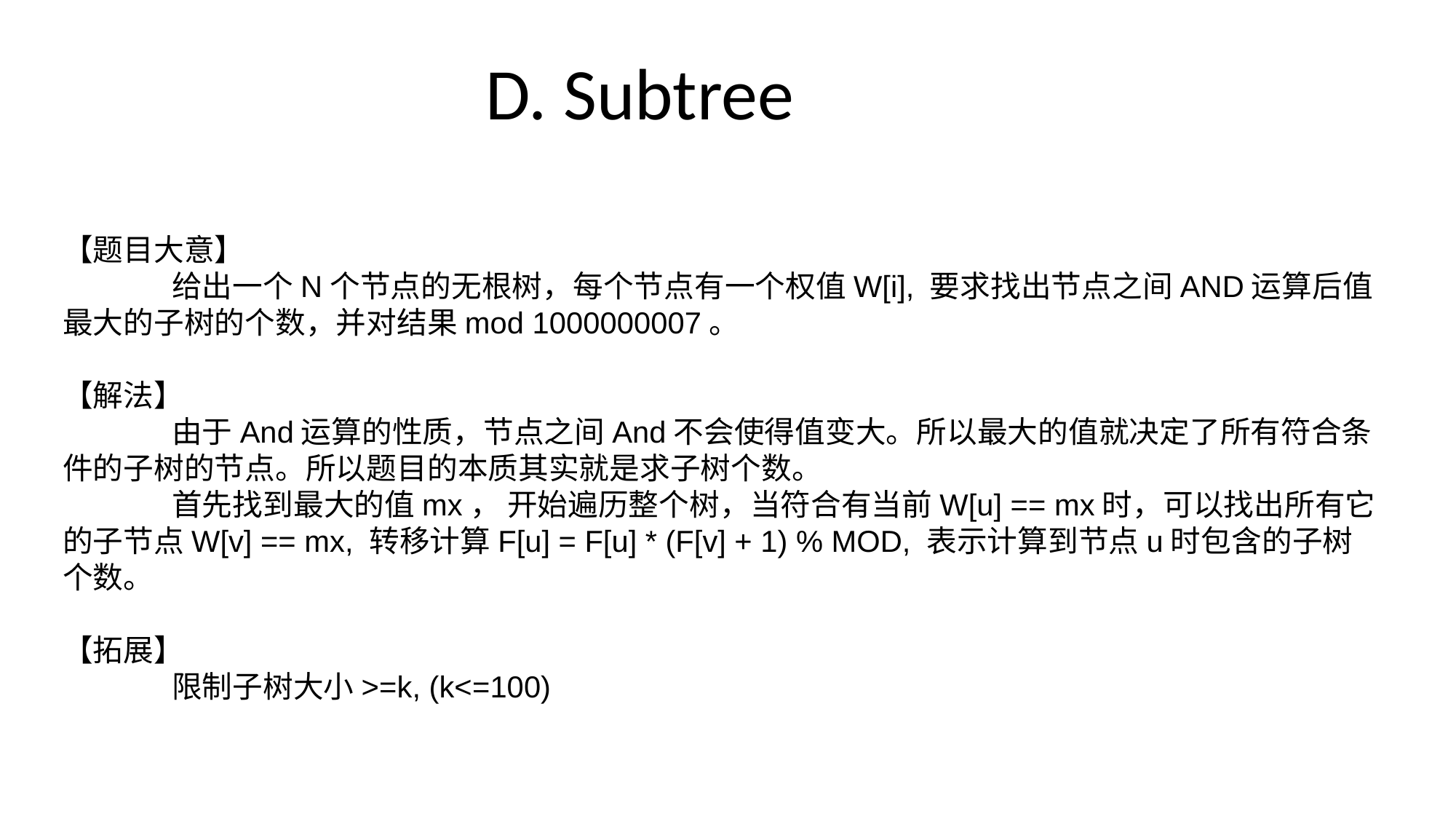

# D. Subtree
【题目大意】
	给出一个N个节点的无根树，每个节点有一个权值W[i], 要求找出节点之间AND运算后值最大的子树的个数，并对结果mod 1000000007。

【解法】
	由于And运算的性质，节点之间And不会使得值变大。所以最大的值就决定了所有符合条件的子树的节点。所以题目的本质其实就是求子树个数。
	首先找到最大的值mx， 开始遍历整个树，当符合有当前W[u] == mx时，可以找出所有它的子节点W[v] == mx, 转移计算F[u] = F[u] * (F[v] + 1) % MOD, 表示计算到节点u时包含的子树个数。

【拓展】
	限制子树大小>=k, (k<=100)